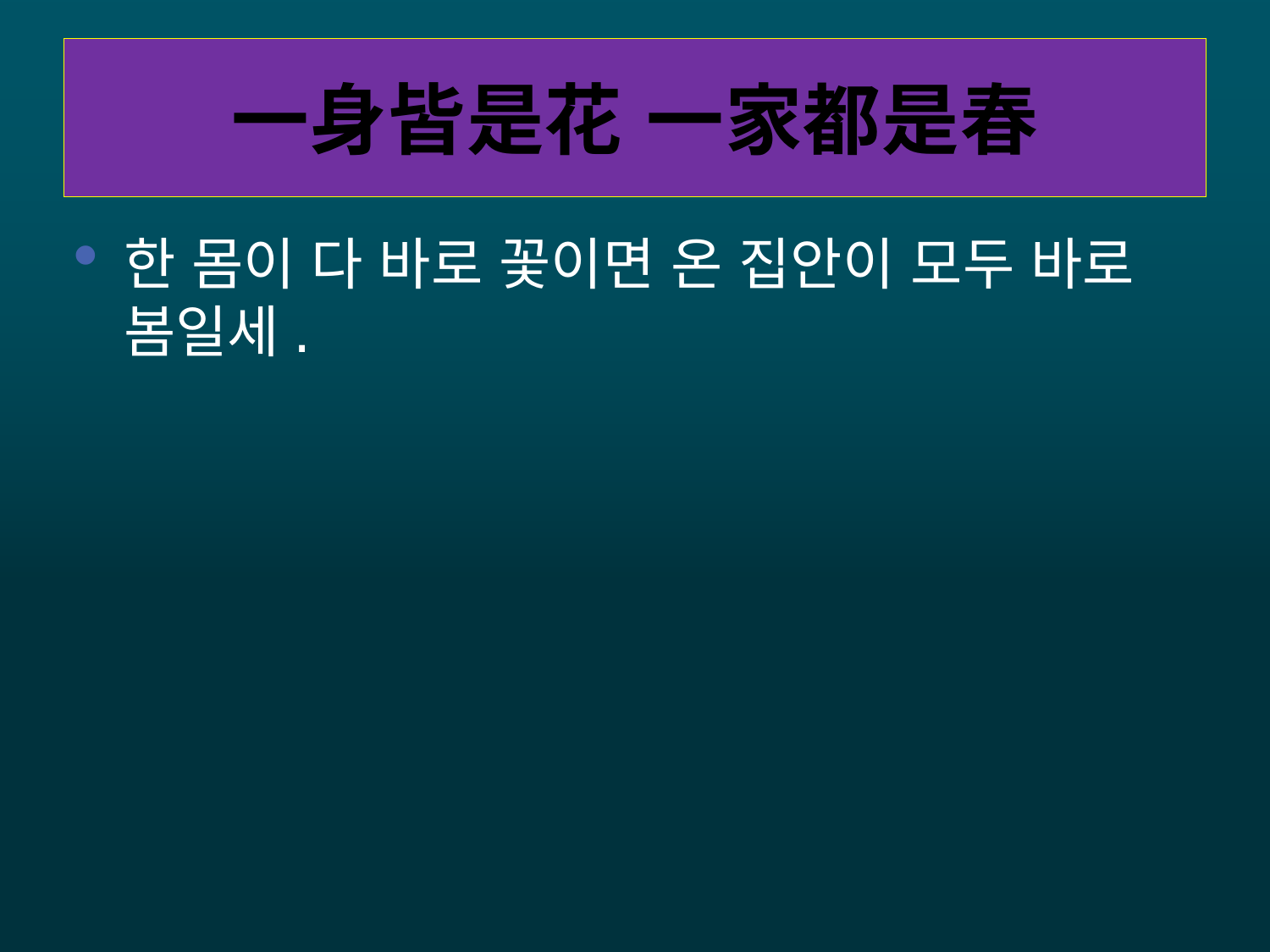

# 一身皆是花 一家都是春
한 몸이 다 바로 꽃이면 온 집안이 모두 바로 봄일세.